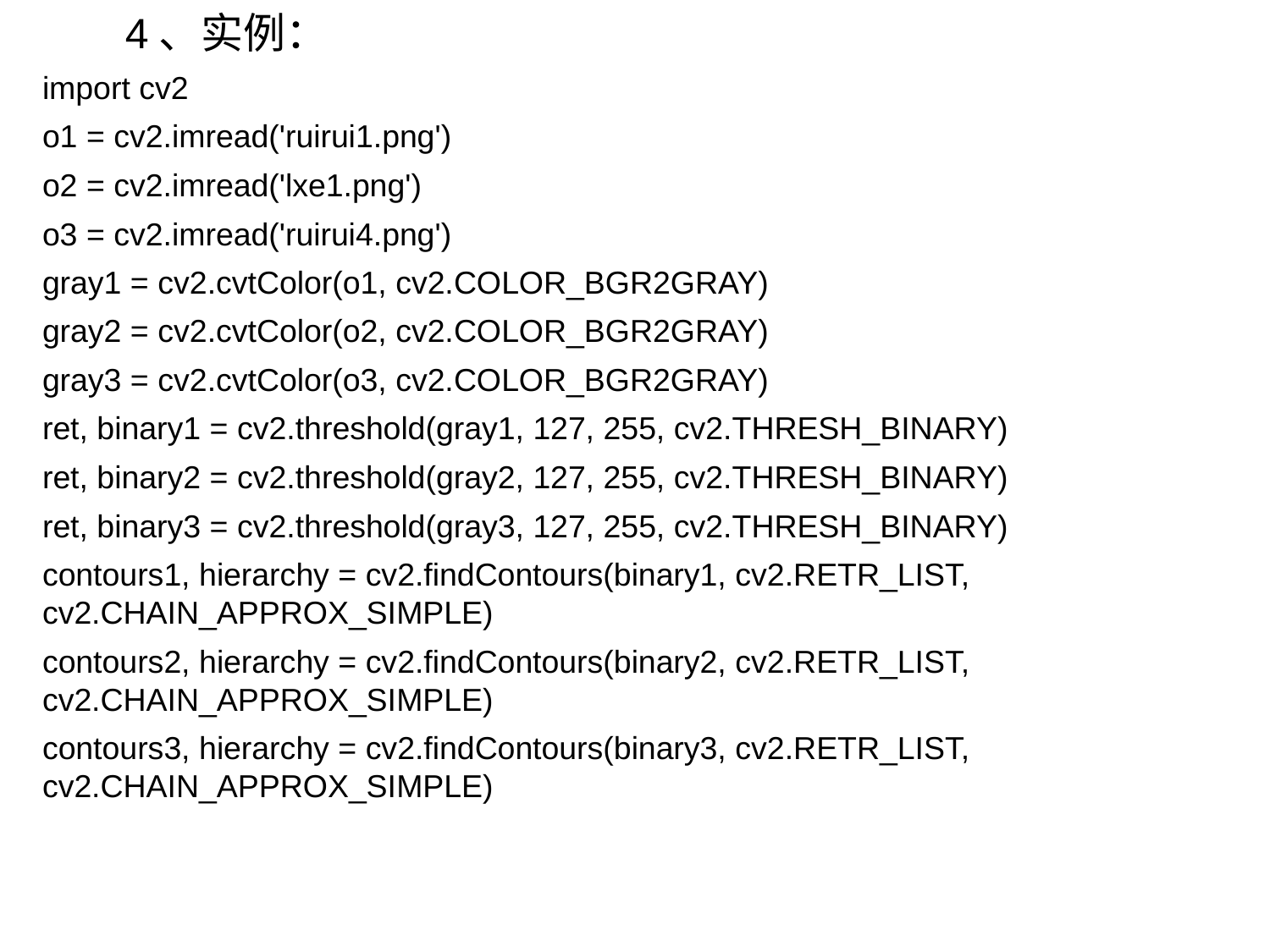

4、实例：
import cv2
o1 = cv2.imread('ruirui1.png')
o2 = cv2.imread('lxe1.png')
o3 = cv2.imread('ruirui4.png')
gray1 = cv2.cvtColor(o1, cv2.COLOR_BGR2GRAY)
gray2 = cv2.cvtColor(o2, cv2.COLOR_BGR2GRAY)
gray3 = cv2.cvtColor(o3, cv2.COLOR_BGR2GRAY)
ret, binary1 = cv2.threshold(gray1, 127, 255, cv2.THRESH_BINARY)
ret, binary2 = cv2.threshold(gray2, 127, 255, cv2.THRESH_BINARY)
ret, binary3 = cv2.threshold(gray3, 127, 255, cv2.THRESH_BINARY)
contours1, hierarchy = cv2.findContours(binary1, cv2.RETR_LIST, cv2.CHAIN_APPROX_SIMPLE)
contours2, hierarchy = cv2.findContours(binary2, cv2.RETR_LIST, cv2.CHAIN_APPROX_SIMPLE)
contours3, hierarchy = cv2.findContours(binary3, cv2.RETR_LIST, cv2.CHAIN_APPROX_SIMPLE)